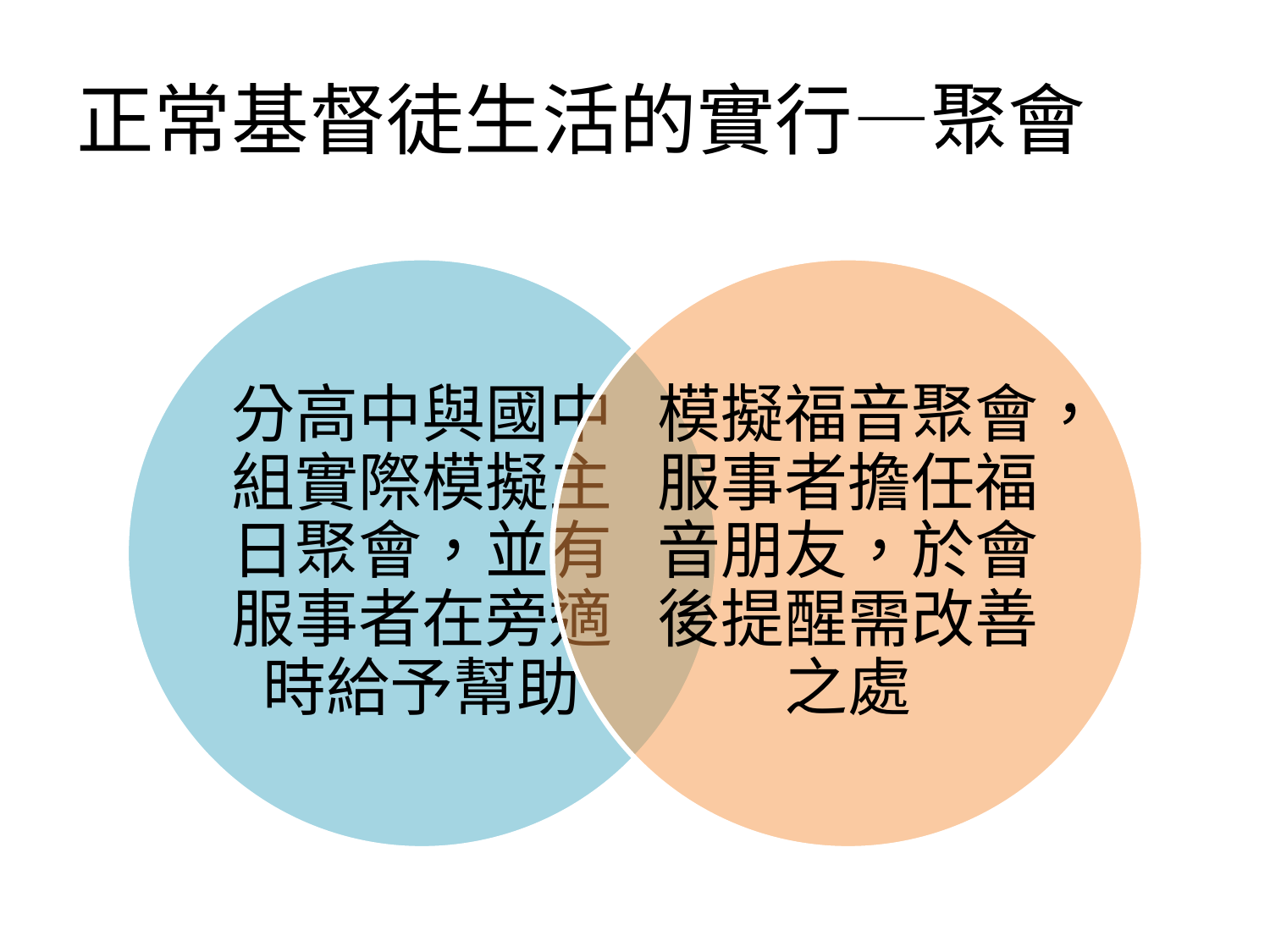

# 正常基督徒生活的實行—聚會
分高中與國中組實際模擬主日聚會，並有服事者在旁適時給予幫助
模擬福音聚會，服事者擔任福音朋友，於會後提醒需改善之處